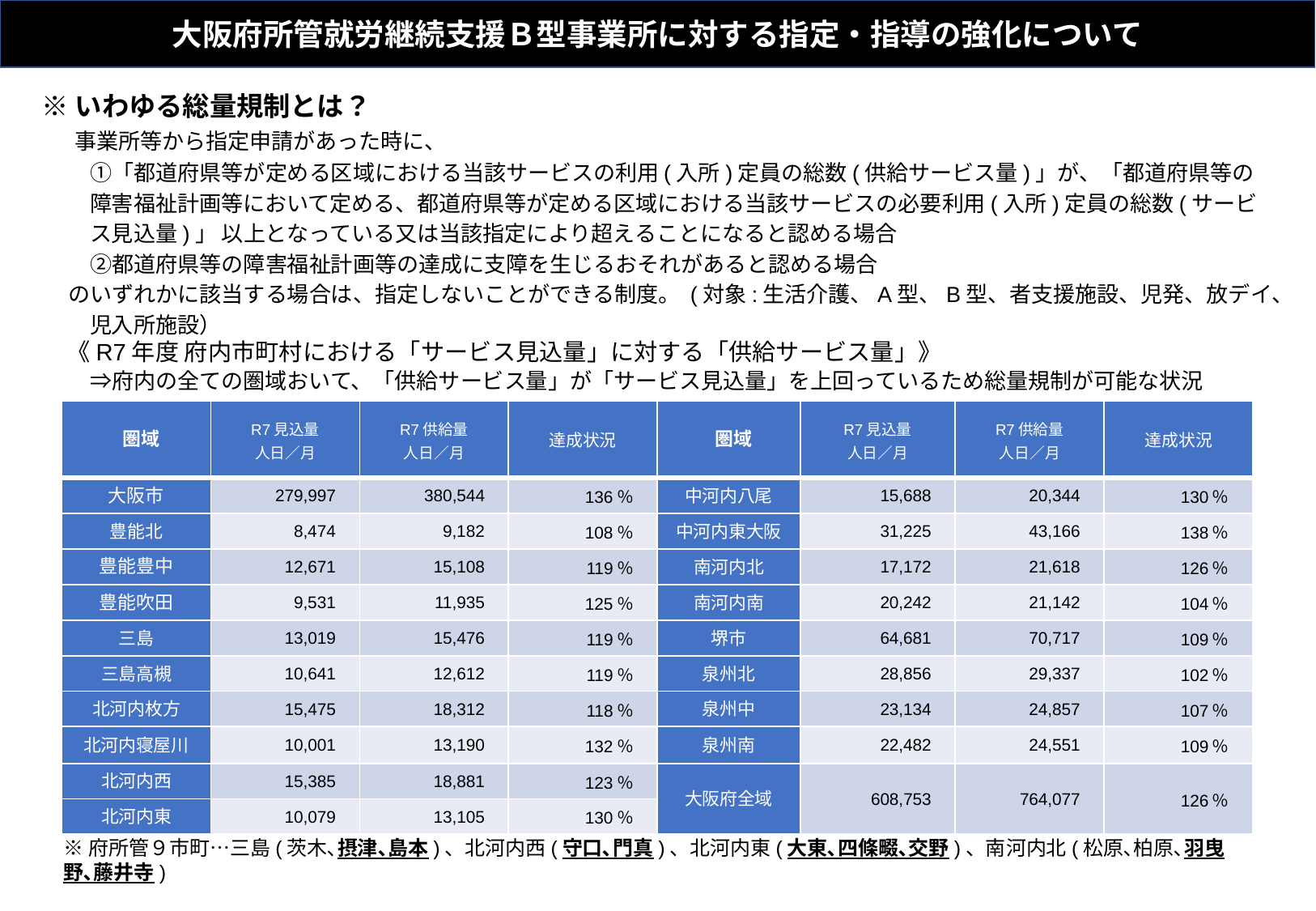

大阪府所管就労継続支援Ｂ型事業所に対する指定・指導の強化について
※いわゆる総量規制とは？
　 事業所等から指定申請があった時に、
　　 ①「都道府県等が定める区域における当該サービスの利用(入所)定員の総数(供給サービス量)」が、「都道府県等の障害福祉計画等において定める、都道府県等が定める区域における当該サービスの必要利用(入所)定員の総数(サービス見込量)」 以上となっている又は当該指定により超えることになると認める場合
　　 ②都道府県等の障害福祉計画等の達成に支障を生じるおそれがあると認める場合
　 のいずれかに該当する場合は、指定しないことができる制度。 (対象:生活介護、A型、B型、者支援施設、児発、放デイ、児入所施設）
《R7年度 府内市町村における「サービス見込量」に対する「供給サービス量」》
　⇒府内の全ての圏域おいて、「供給サービス量」が「サービス見込量」を上回っているため総量規制が可能な状況
| 圏域 | R7見込量 人日／月 | R7供給量 人日／月 | 達成状況 | 圏域 | R7見込量 人日／月 | R7供給量 人日／月 | 達成状況 |
| --- | --- | --- | --- | --- | --- | --- | --- |
| 大阪市 | 279,997 | 380,544 | 136％ | 中河内八尾 | 15,688 | 20,344 | 130％ |
| 豊能北 | 8,474 | 9,182 | 108％ | 中河内東大阪 | 31,225 | 43,166 | 138％ |
| 豊能豊中 | 12,671 | 15,108 | 119％ | 南河内北 | 17,172 | 21,618 | 126％ |
| 豊能吹田 | 9,531 | 11,935 | 125％ | 南河内南 | 20,242 | 21,142 | 104％ |
| 三島 | 13,019 | 15,476 | 119％ | 堺市 | 64,681 | 70,717 | 109％ |
| 三島高槻 | 10,641 | 12,612 | 119％ | 泉州北 | 28,856 | 29,337 | 102％ |
| 北河内枚方 | 15,475 | 18,312 | 118％ | 泉州中 | 23,134 | 24,857 | 107％ |
| 北河内寝屋川 | 10,001 | 13,190 | 132％ | 泉州南 | 22,482 | 24,551 | 109％ |
| 北河内西 | 15,385 | 18,881 | 123％ | 大阪府全域 | 608,753 | 764,077 | 126％ |
| 北河内東 | 10,079 | 13,105 | 130％ |  |  |  |  |
※府所管９市町…三島(茨木､摂津､島本)、北河内西(守口､門真)、北河内東(大東､四條畷､交野)、南河内北(松原､柏原､羽曳野､藤井寺)